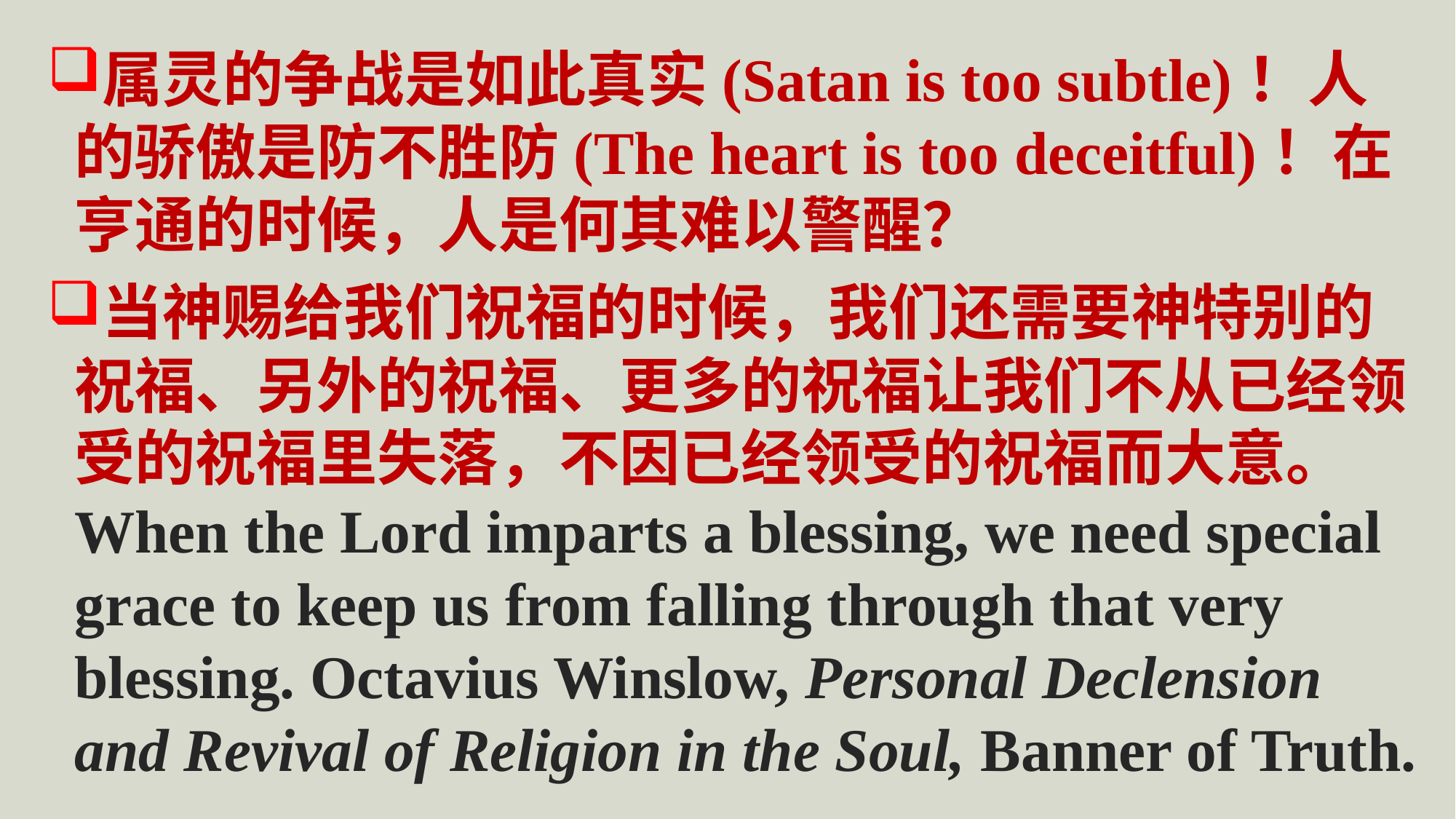

属灵的争战是如此真实(Satan is too subtle)！人的骄傲是防不胜防(The heart is too deceitful)！在亨通的时候，人是何其难以警醒？
当神赐给我们祝福的时候，我们还需要神特别的祝福、另外的祝福、更多的祝福让我们不从已经领受的祝福里失落，不因已经领受的祝福而大意。When the Lord imparts a blessing, we need special grace to keep us from falling through that very blessing. Octavius Winslow, Personal Declension and Revival of Religion in the Soul, Banner of Truth.